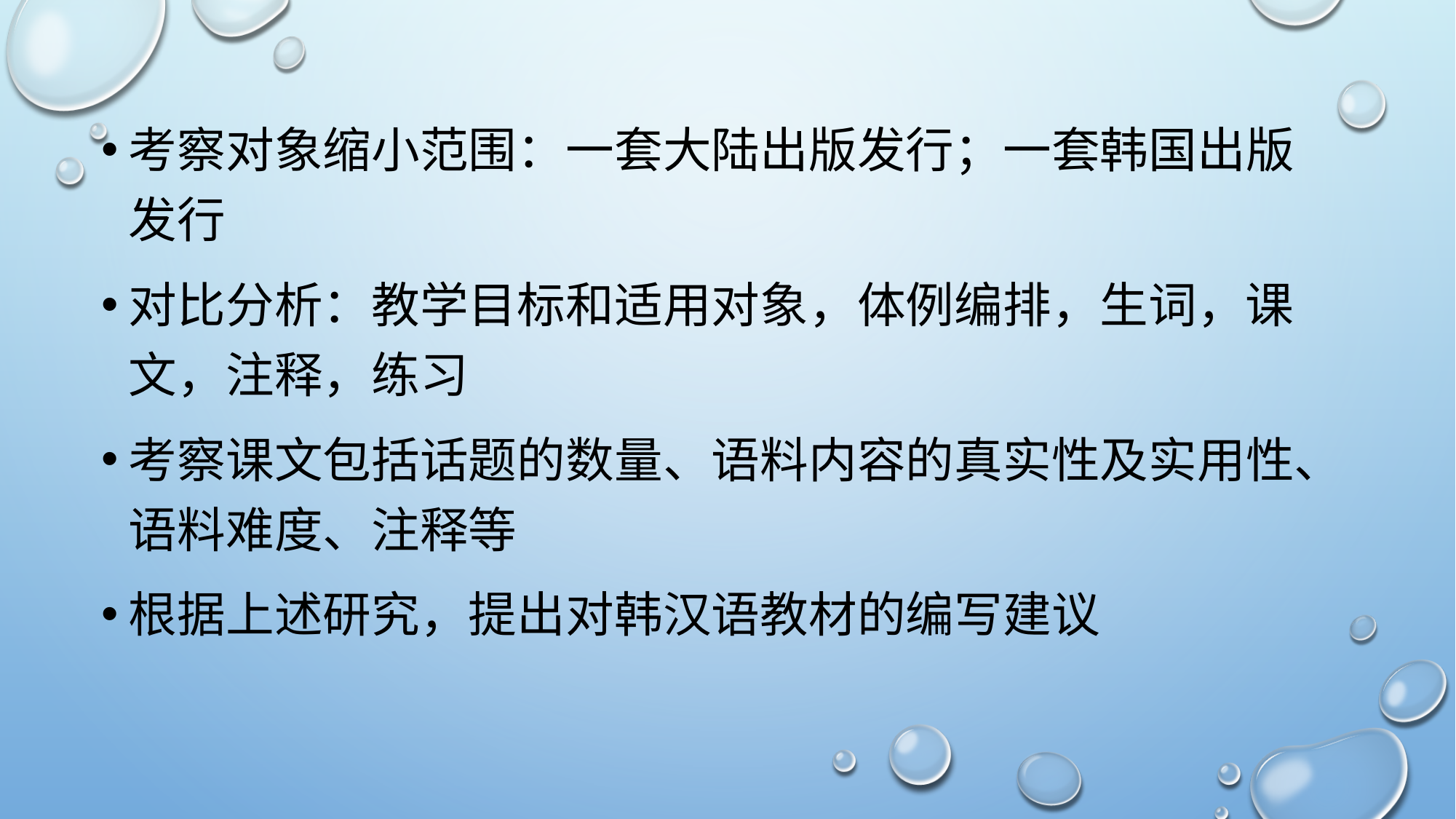

考察对象缩小范围：一套大陆出版发行；一套韩国出版发行
对比分析：教学目标和适用对象，体例编排，生词，课文，注释，练习
考察课文包括话题的数量、语料内容的真实性及实用性、语料难度、注释等
根据上述研究，提出对韩汉语教材的编写建议